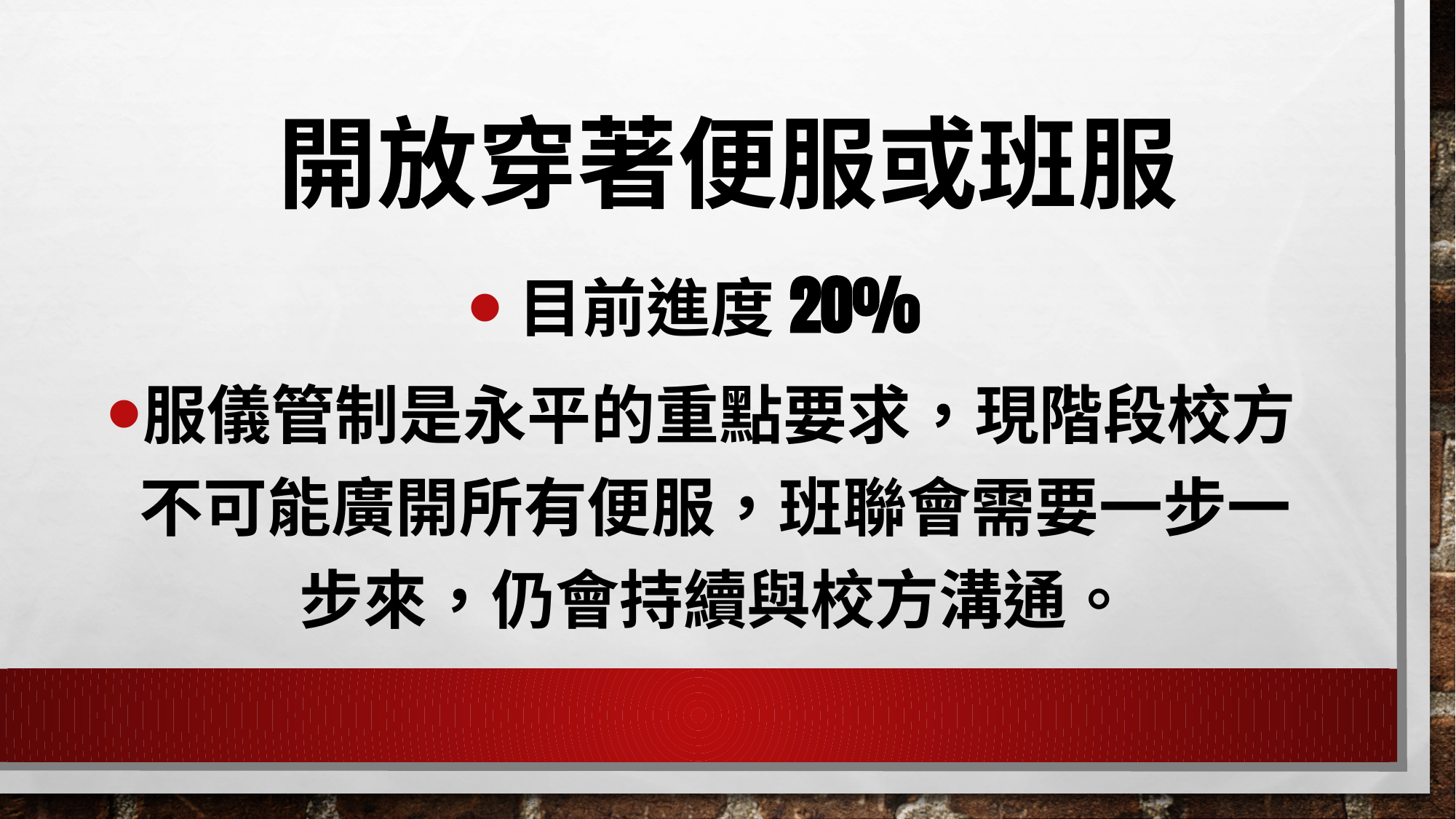

開放穿著便服或班服
目前進度20%
服儀管制是永平的重點要求，現階段校方不可能廣開所有便服，班聯會需要一步一步來，仍會持續與校方溝通。